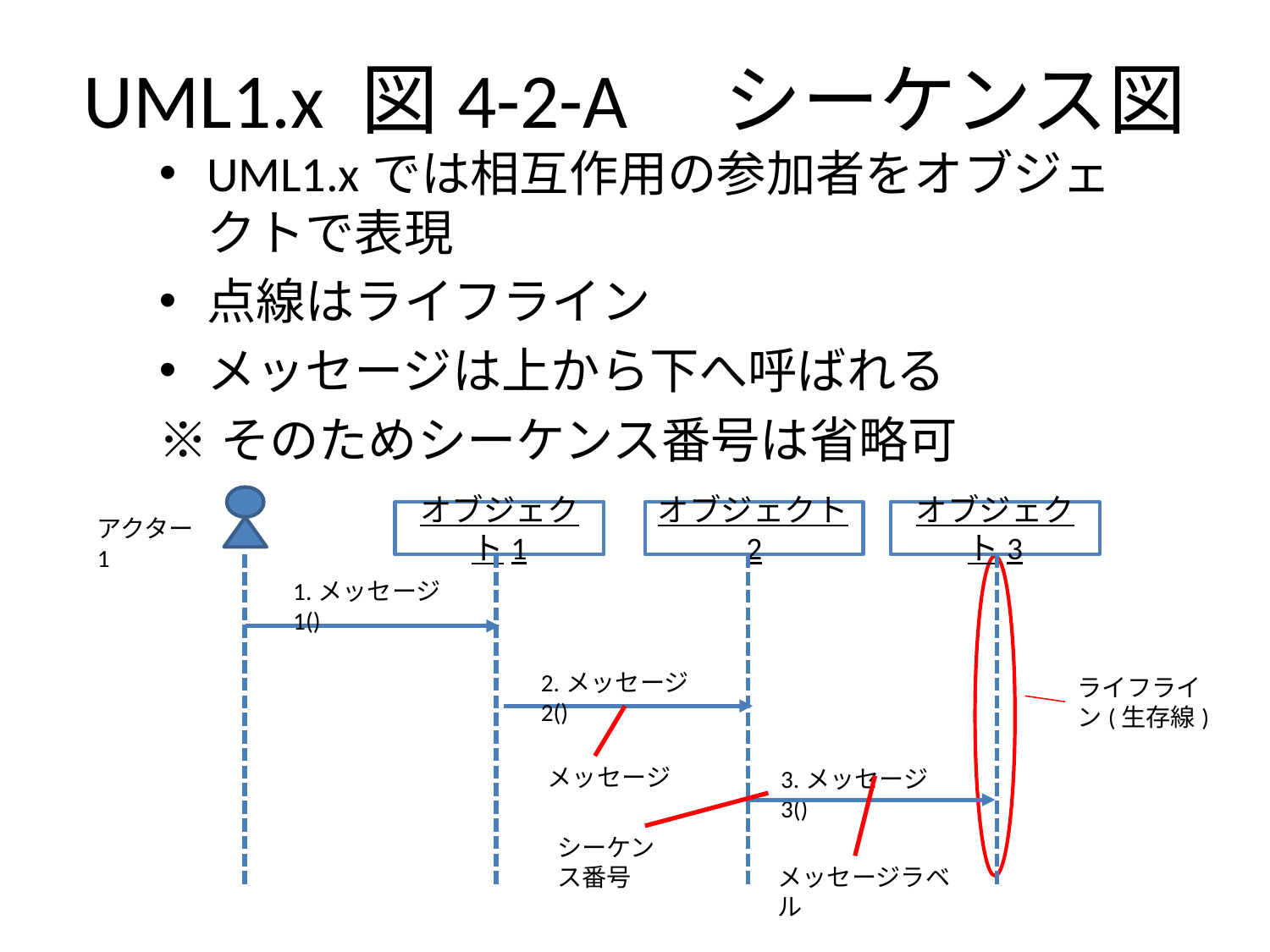

# UML1.x 図4-2-A　シーケンス図
UML1.xでは相互作用の参加者をオブジェクトで表現
点線はライフライン
メッセージは上から下へ呼ばれる
※そのためシーケンス番号は省略可

オブジェクト1
オブジェクト2
オブジェクト3
アクター1

1.メッセージ1()
2.メッセージ2()
ライフライン(生存線)
メッセージ
3.メッセージ3()
シーケンス番号
メッセージラベル